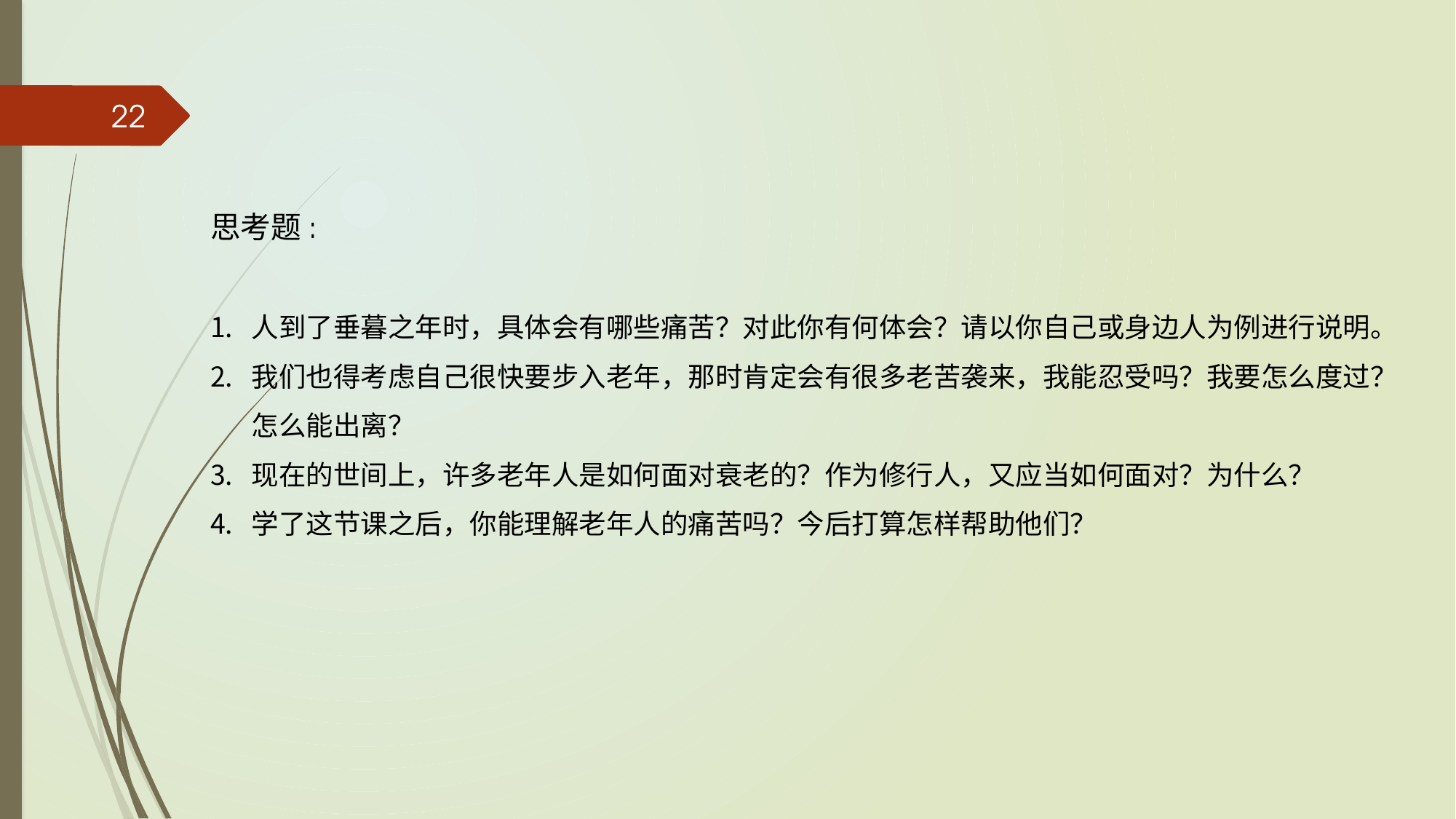

22
思考题:

人到了垂暮之年时，具体会有哪些痛苦？对此你有何体会？请以你自己或身边人为例进行说明。
我们也得考虑自己很快要步入老年，那时肯定会有很多老苦袭来，我能忍受吗？我要怎么度过？怎么能出离？
现在的世间上，许多老年人是如何面对衰老的？作为修行人，又应当如何面对？为什么？
学了这节课之后，你能理解老年人的痛苦吗？今后打算怎样帮助他们？